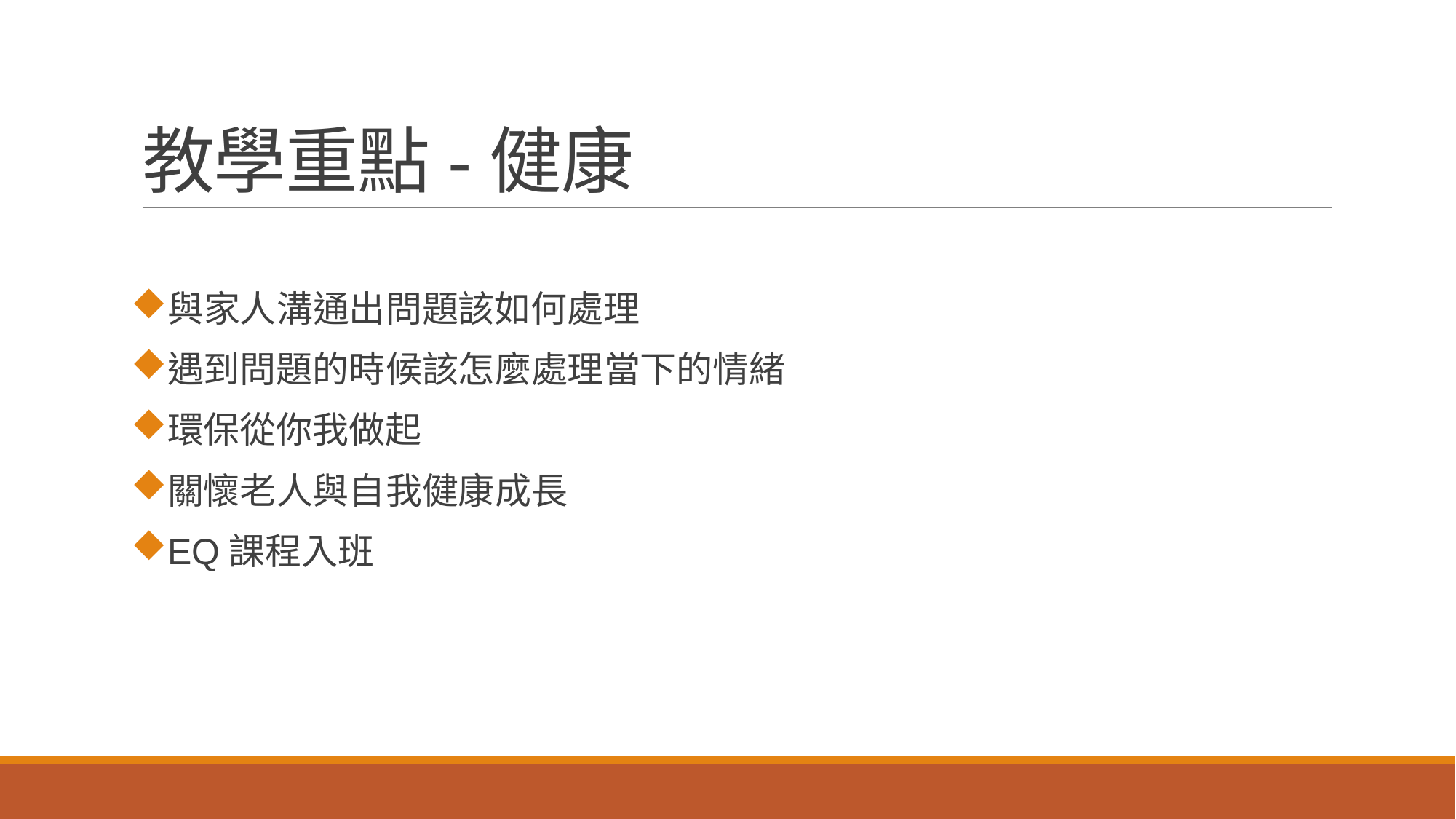

# 教學重點-健康

與家人溝通出問題該如何處理
遇到問題的時候該怎麼處理當下的情緒
環保從你我做起
關懷老人與自我健康成長
EQ課程入班